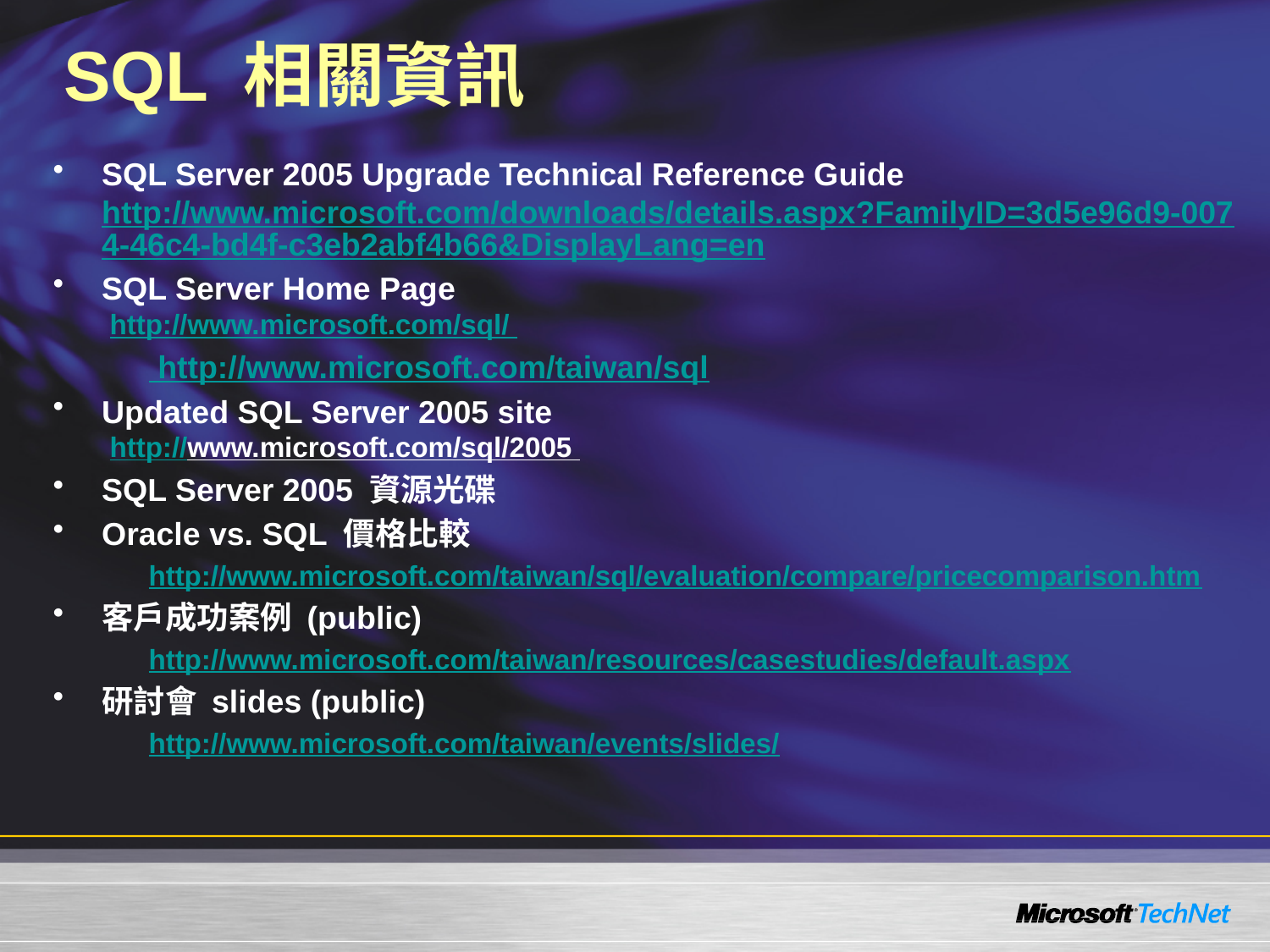

# SQL 相關資訊
SQL Server 2005 Upgrade Technical Reference Guide http://www.microsoft.com/downloads/details.aspx?FamilyID=3d5e96d9-0074-46c4-bd4f-c3eb2abf4b66&DisplayLang=en
SQL Server Home Page
 http://www.microsoft.com/sql/
 http://www.microsoft.com/taiwan/sql
Updated SQL Server 2005 site
 http://www.microsoft.com/sql/2005
SQL Server 2005 資源光碟
Oracle vs. SQL 價格比較
http://www.microsoft.com/taiwan/sql/evaluation/compare/pricecomparison.htm
客戶成功案例 (public)
http://www.microsoft.com/taiwan/resources/casestudies/default.aspx
研討會 slides (public)
http://www.microsoft.com/taiwan/events/slides/